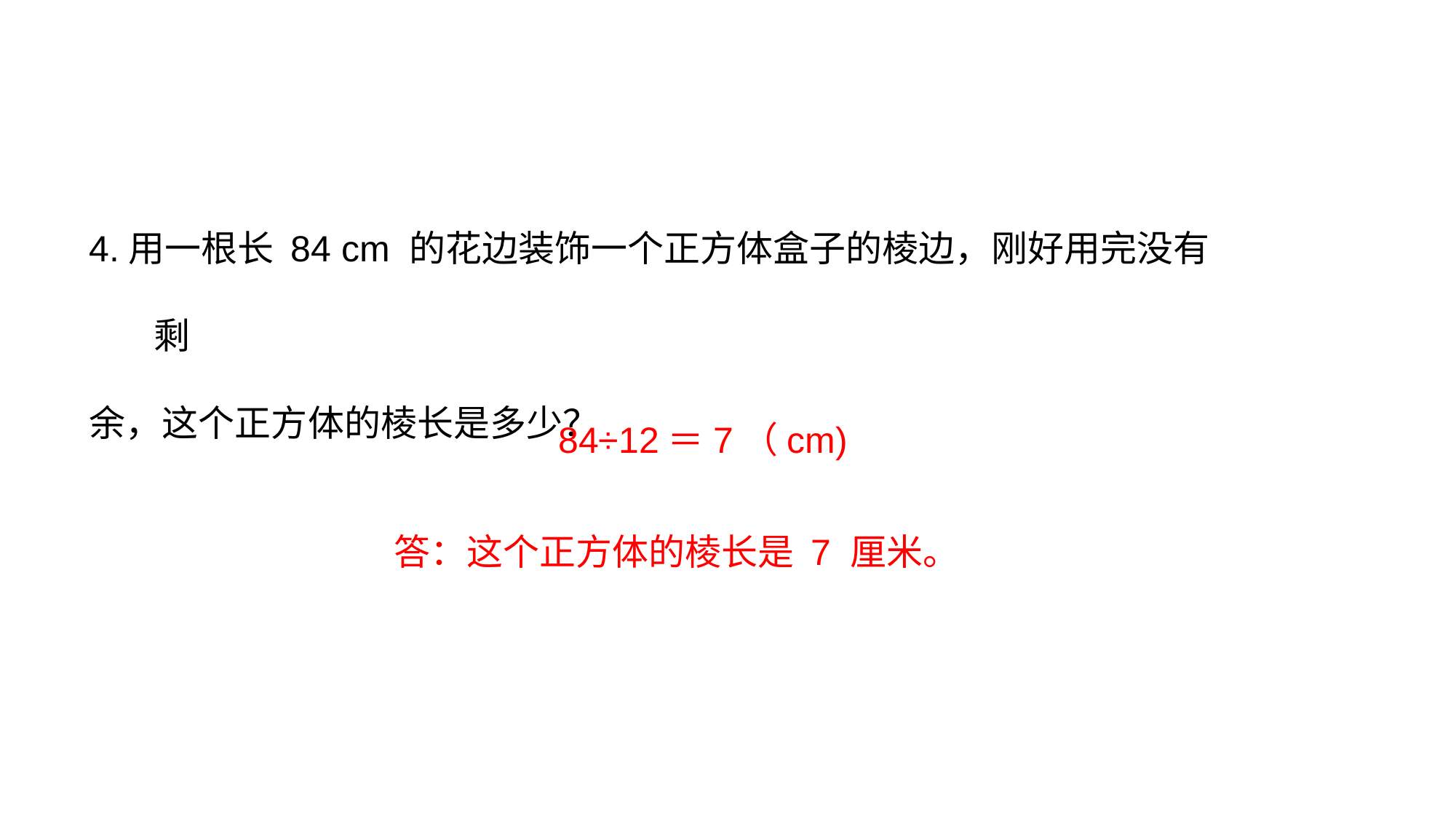

巩固练习
4.用一根长 84 cm 的花边装饰一个正方体盒子的棱边，刚好用完没有剩
余，这个正方体的棱长是多少？
84÷12＝7（cm)
答：这个正方体的棱长是 7 厘米。